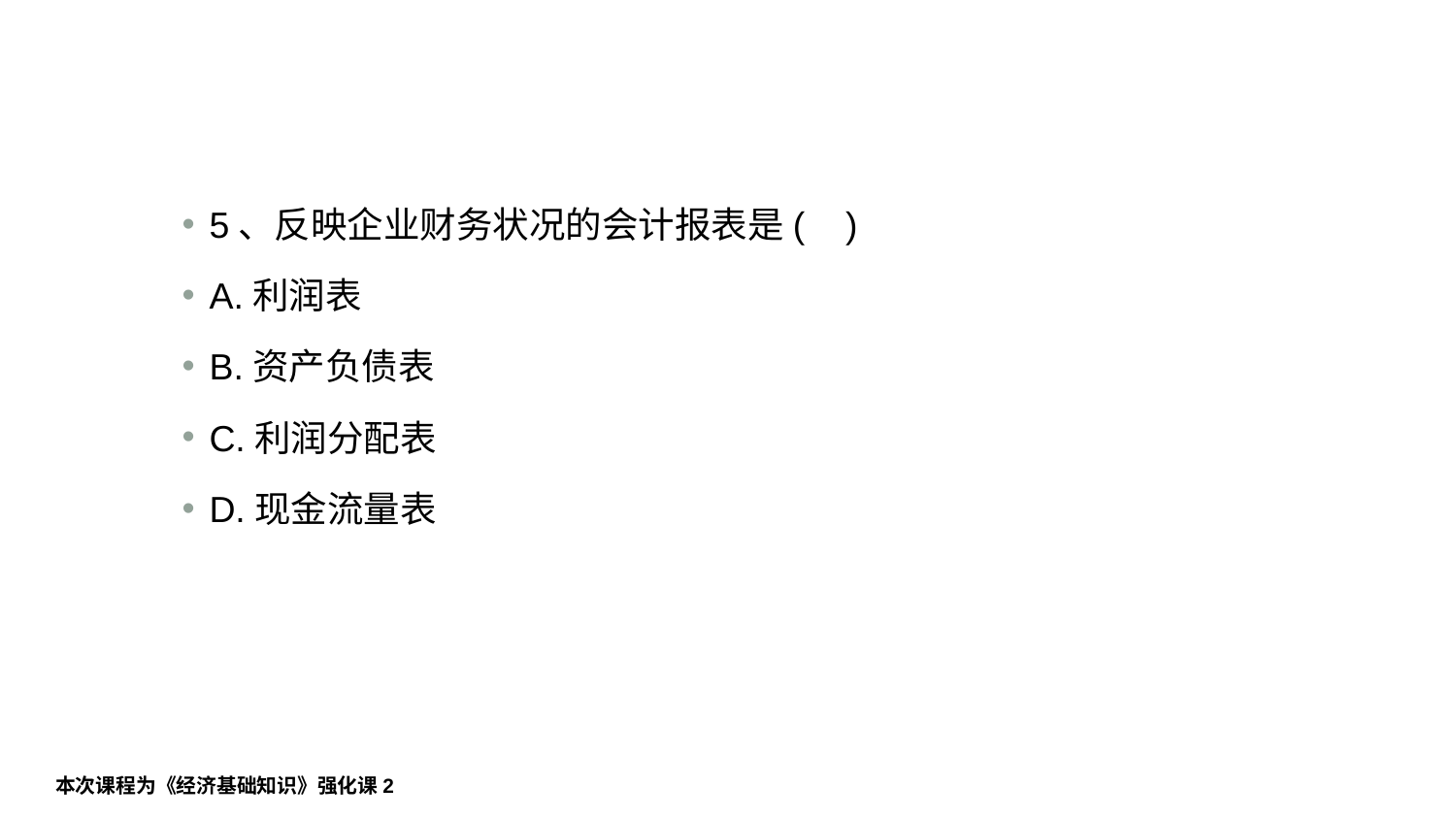

#
5、反映企业财务状况的会计报表是(    )
A.利润表
B.资产负债表
C.利润分配表
D.现金流量表